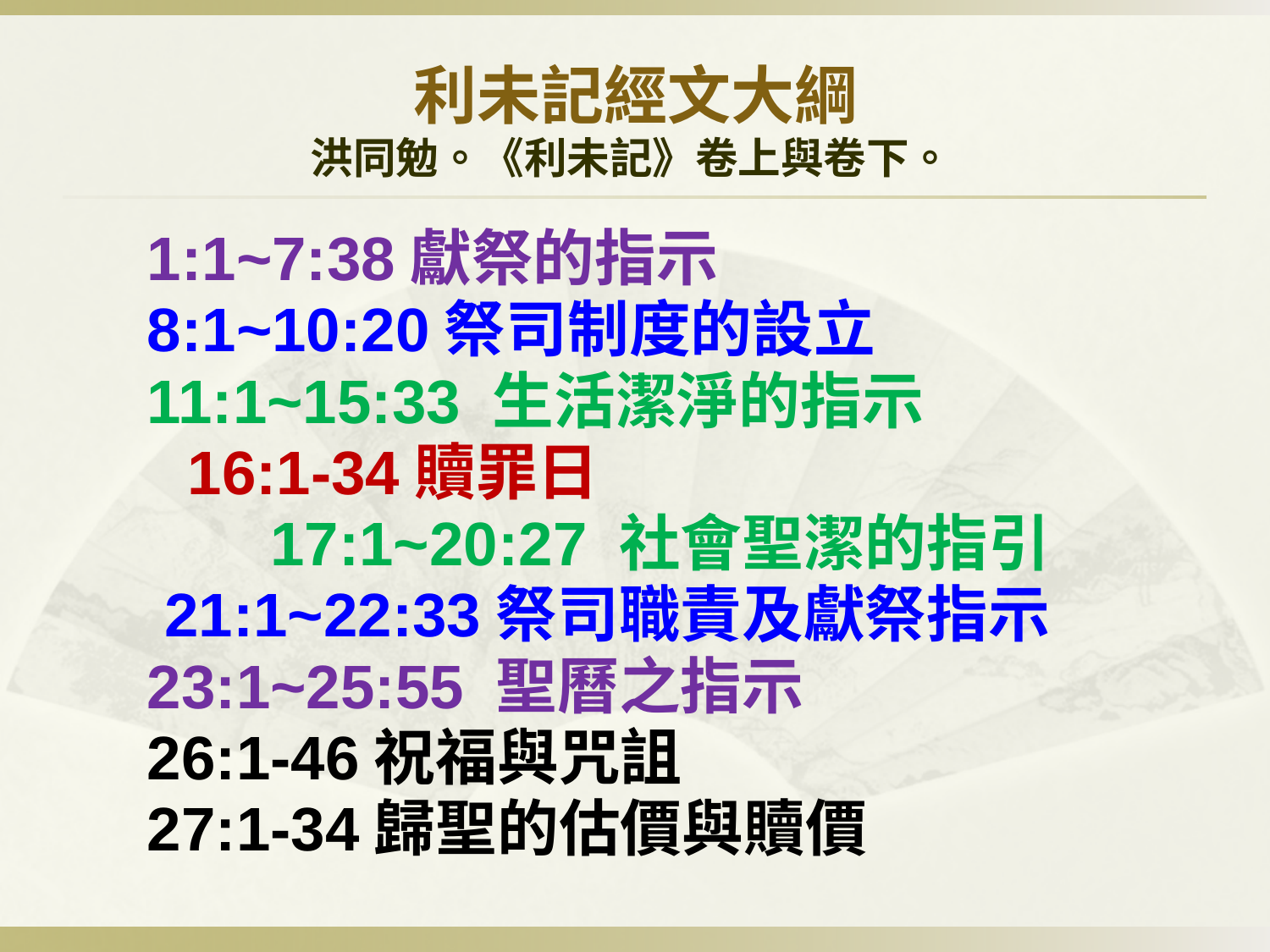

# 利未記經文大綱 洪同勉。《利未記》卷上與卷下。
	1:1~7:38獻祭的指示
		8:1~10:20祭司制度的設立
			11:1~15:33 生活潔淨的指示
				16:1-34贖罪日
		 	17:1~20:27 社會聖潔的指引
		 21:1~22:33祭司職責及獻祭指示
	23:1~25:55 聖曆之指示
	26:1-46祝福與咒詛
	27:1-34歸聖的估價與贖價